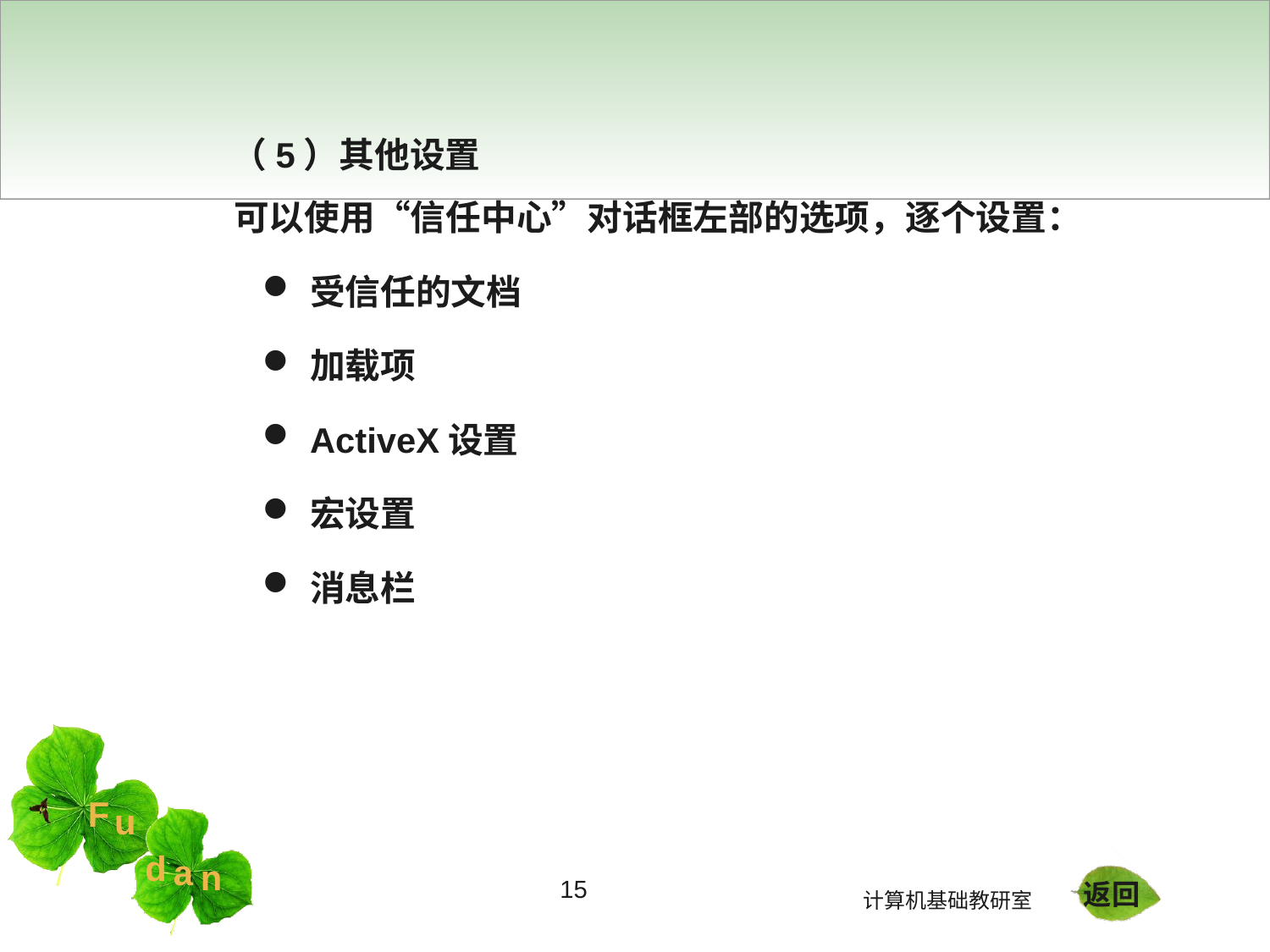

（5）其他设置
可以使用“信任中心”对话框左部的选项，逐个设置：
受信任的文档
加载项
ActiveX设置
宏设置
消息栏
15
返回